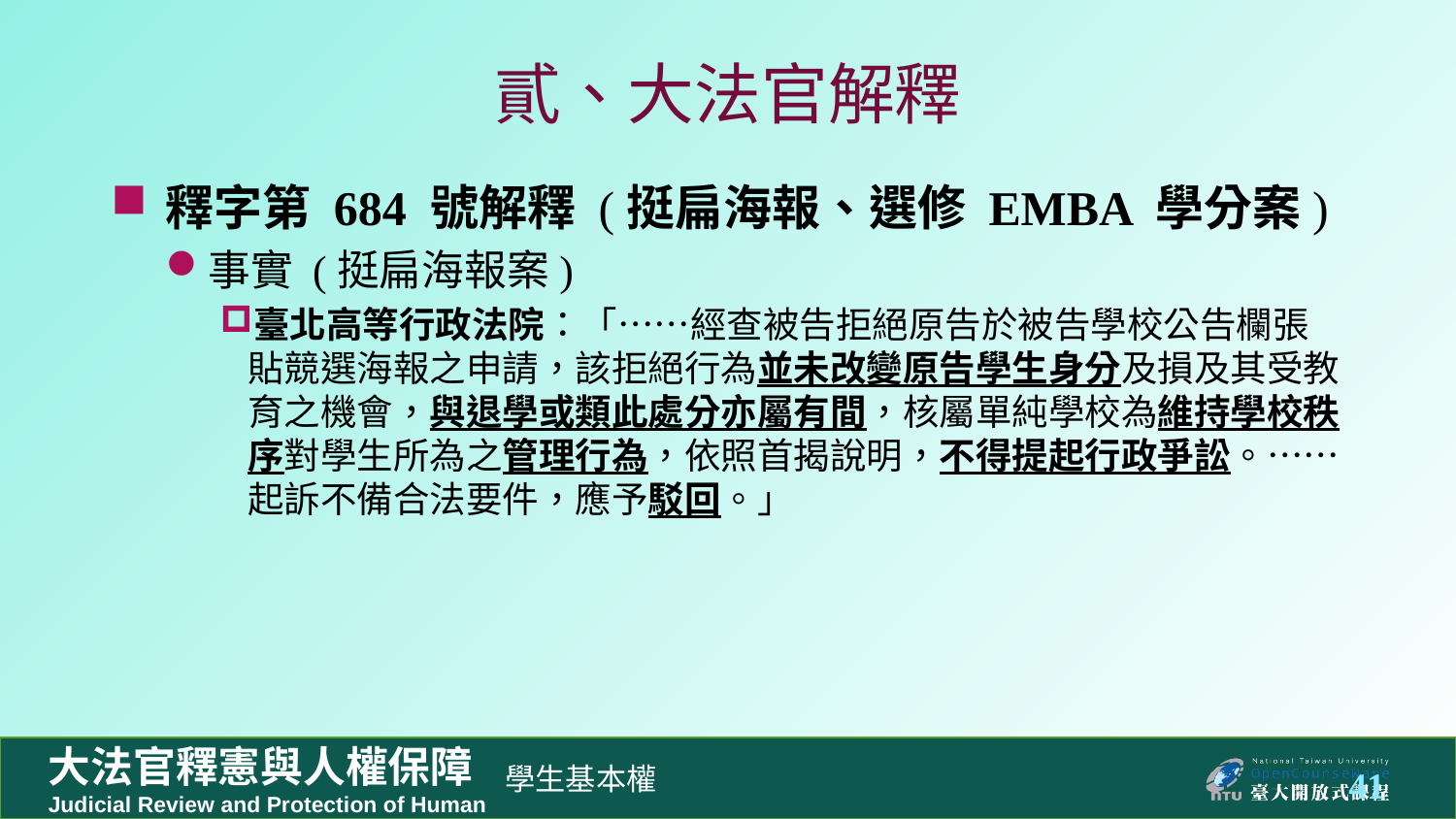

# 貳、大法官解釋
釋字第 684 號解釋 (挺扁海報、選修 EMBA 學分案)
事實 (挺扁海報案)
臺北高等行政法院：「……經查被告拒絕原告於被告學校公告欄張貼競選海報之申請，該拒絕行為並未改變原告學生身分及損及其受教育之機會，與退學或類此處分亦屬有間，核屬單純學校為維持學校秩序對學生所為之管理行為，依照首揭說明，不得提起行政爭訟。……起訴不備合法要件，應予駁回。」